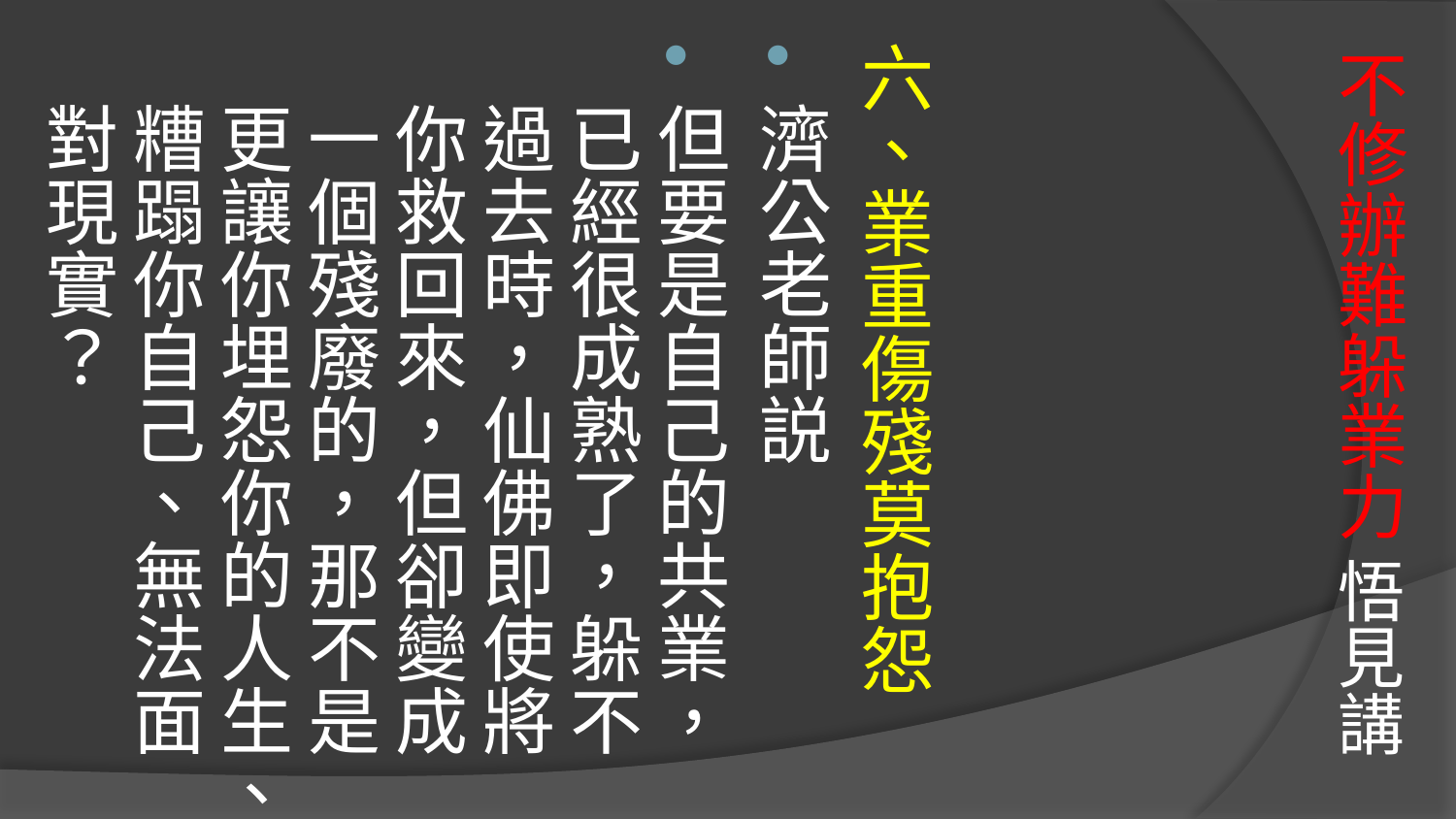

# 不修辦難躲業力 悟見講
六、業重傷殘莫抱怨
濟公老師説
但要是自己的共業，已經很成熟了，躲不過去時，仙佛即使將你救回來，但卻變成一個殘廢的，那不是更讓你埋怨你的人生、糟蹋你自己、無法面對現實？